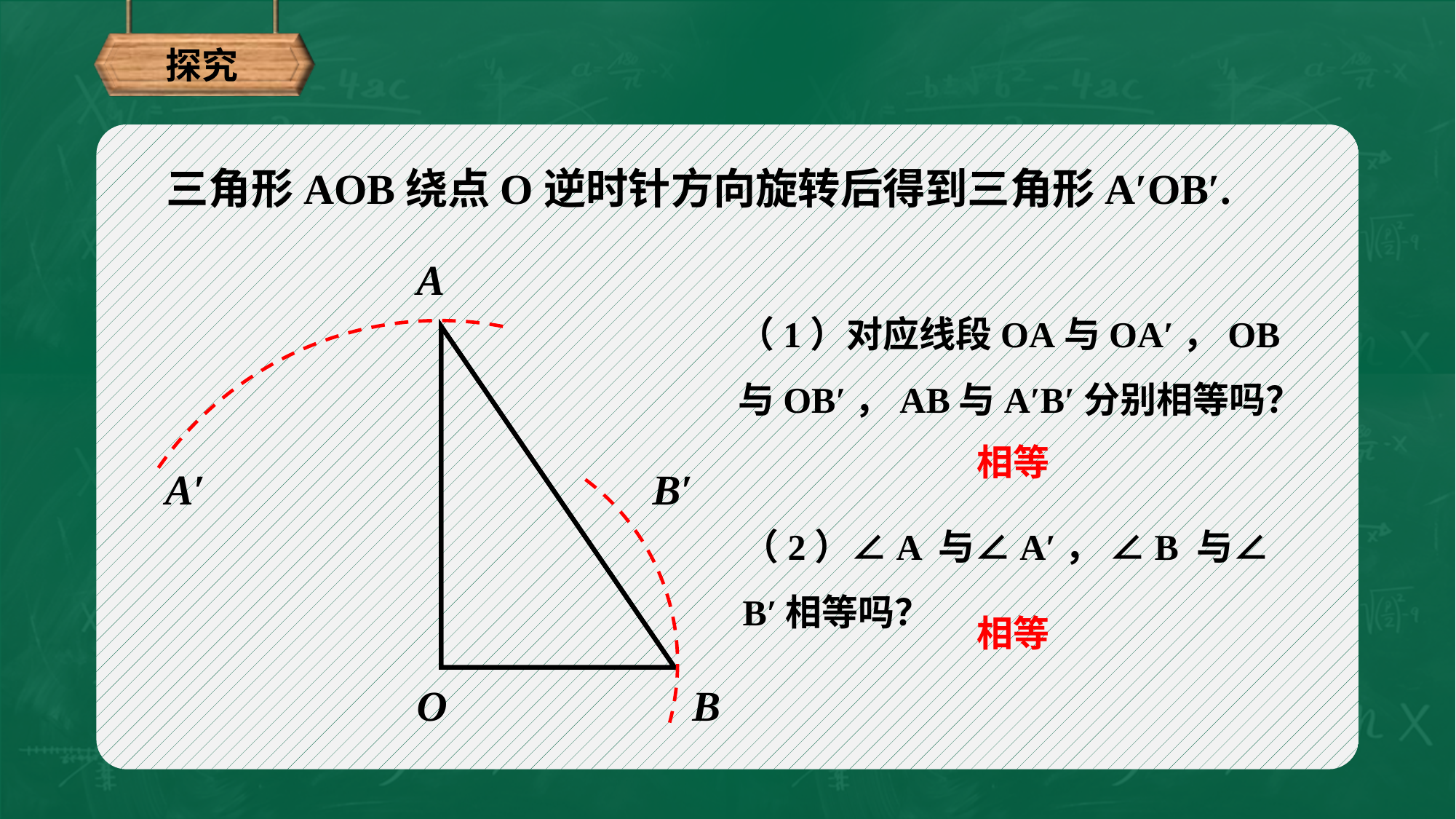

探究
三角形AOB绕点O逆时针方向旋转后得到三角形A′OB′.
A
（1）对应线段OA与OA′，OB与OB′，AB与A′B′分别相等吗？

相等

A′
B′
（2）∠A 与∠A′， ∠B 与∠B′相等吗？
相等
O
B